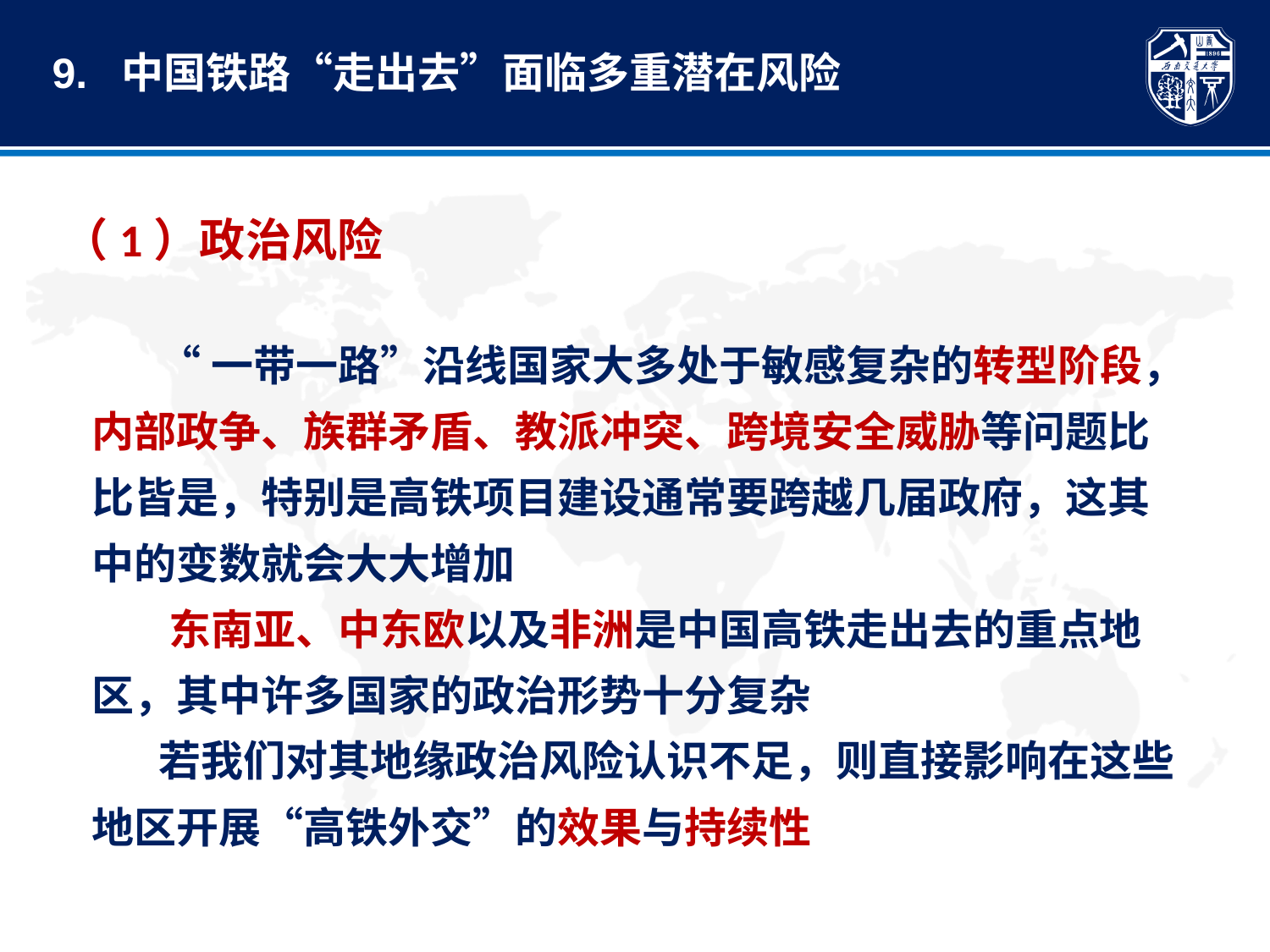

9.  中国铁路“走出去”面临多重潜在风险
（1）政治风险
       “一带一路”沿线国家大多处于敏感复杂的转型阶段，内部政争、族群矛盾、教派冲突、跨境安全威胁等问题比比皆是，特别是高铁项目建设通常要跨越几届政府，这其中的变数就会大大增加
       东南亚、中东欧以及非洲是中国高铁走出去的重点地区，其中许多国家的政治形势十分复杂
      若我们对其地缘政治风险认识不足，则直接影响在这些地区开展“高铁外交”的效果与持续性